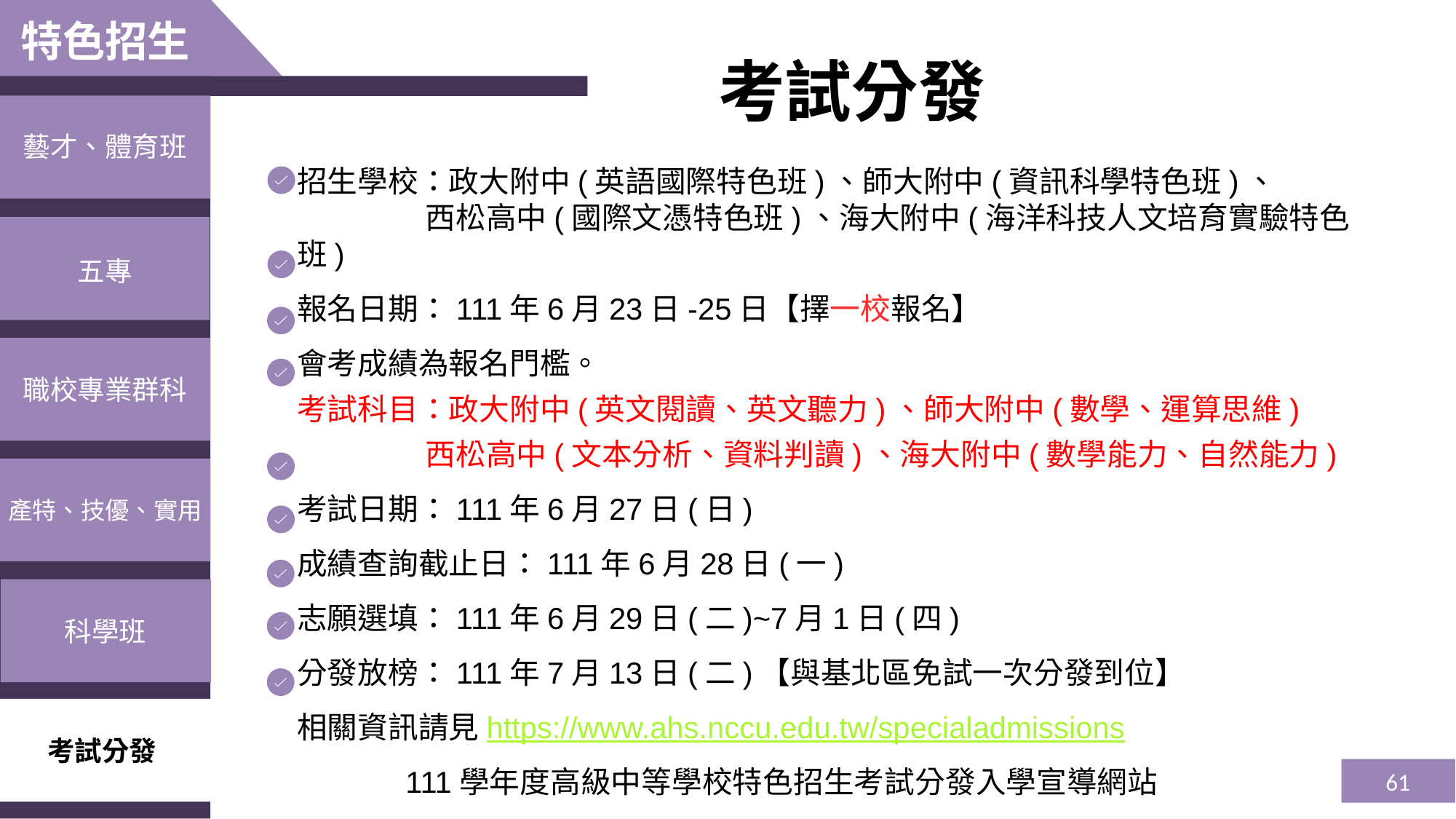

特色招生

考試分發

藝才、體育班
招生學校：政大附中(英語國際特色班)、師大附中(資訊科學特色班)、
                  西松高中(國際文憑特色班)、海大附中(海洋科技人文培育實驗特色班)
報名日期：111年6月23日-25日【擇一校報名】
會考成績為報名門檻。
考試科目：政大附中(英文閱讀、英文聽力)、師大附中(數學、運算思維)
                  西松高中(文本分析、資料判讀)、海大附中(數學能力、自然能力)
考試日期：111年6月27日(日)
成績查詢截止日：111年6月28日(一)
志願選填：111年6月29日(二)~7月1日(四)
分發放榜：111年7月13日(二)【與基北區免試一次分發到位】
相關資訊請見https://www.ahs.nccu.edu.tw/specialadmissions
             111學年度高級中等學校特色招生考試分發入學宣導網站

五專

職校專業群科

產特、技優、實用

科學班

考試分發

61